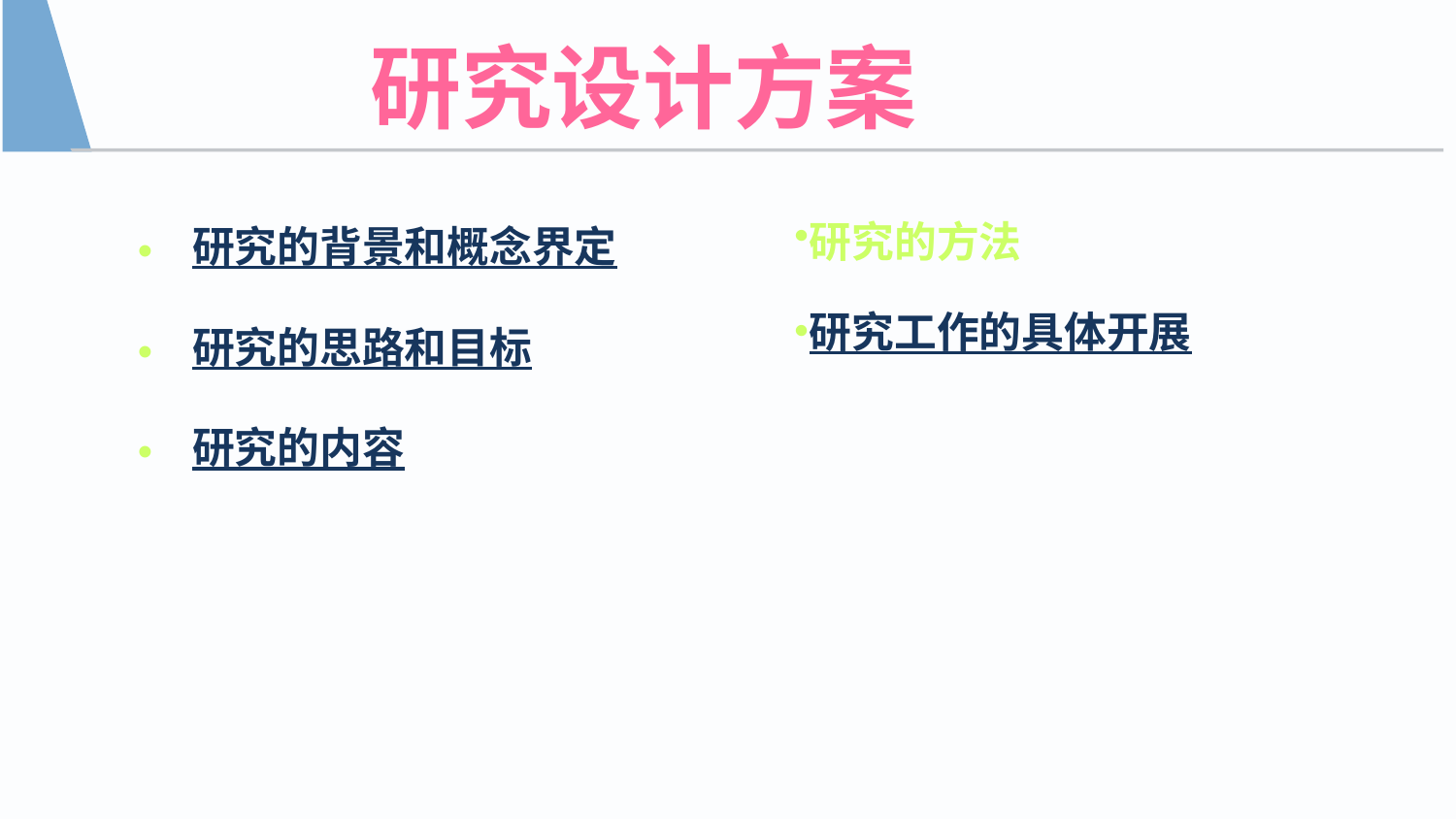

# 研究设计方案

研究的背景和概念界定
研究的思路和目标
研究的内容

研究的方法
研究工作的具体开展